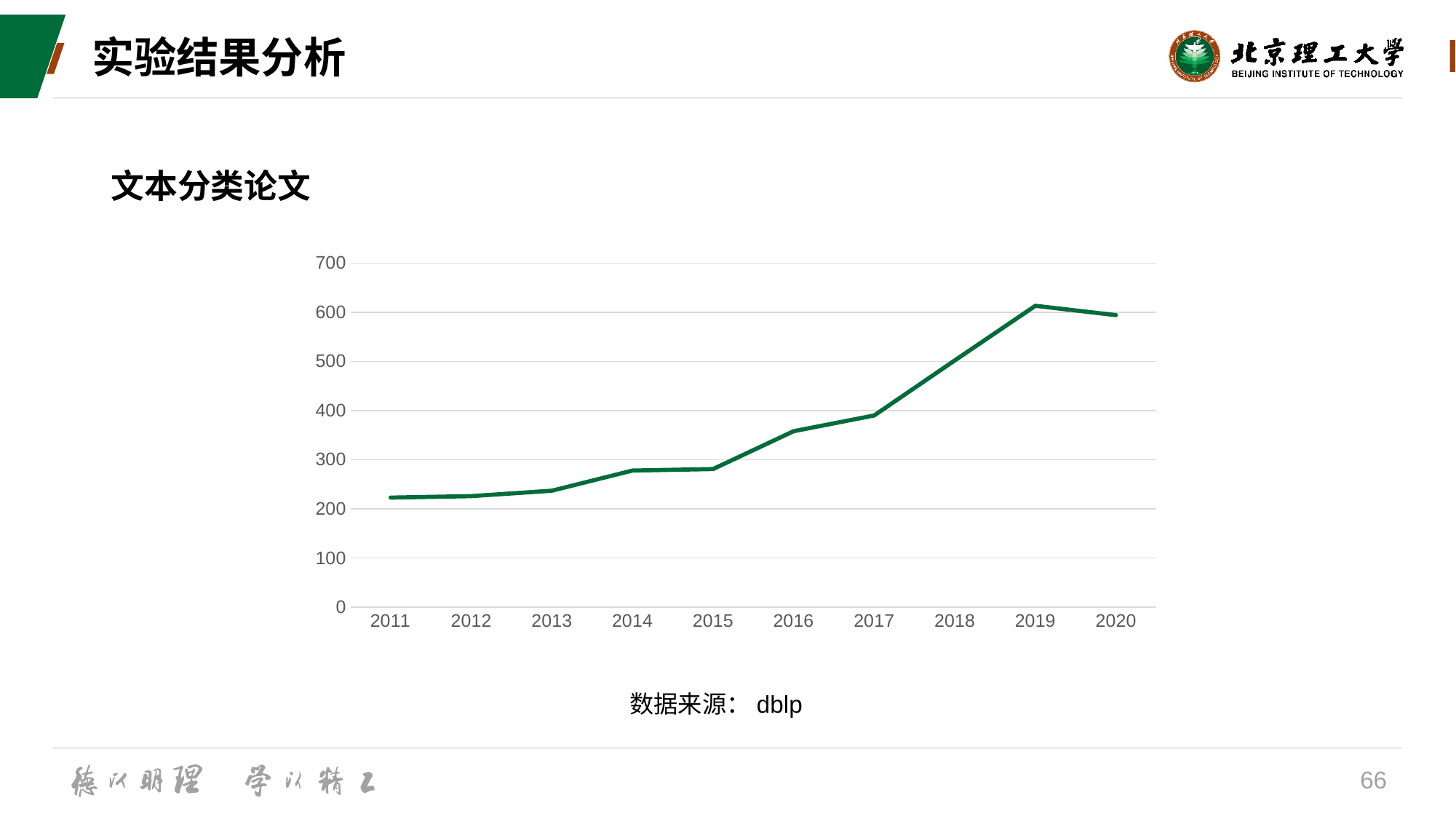

# 实验结果分析
文本分类论文

### Chart

| Category | 文本分类论文 |
|---|---|
| 2011 | 223.0 |
| 2012 | 226.0 |
| 2013 | 237.0 |
| 2014 | 278.0 |
| 2015 | 281.0 |
| 2016 | 358.0 |
| 2017 | 390.0 |
| 2018 | 502.0 |
| 2019 | 613.0 |
| 2020 | 594.0 |
数据来源：dblp